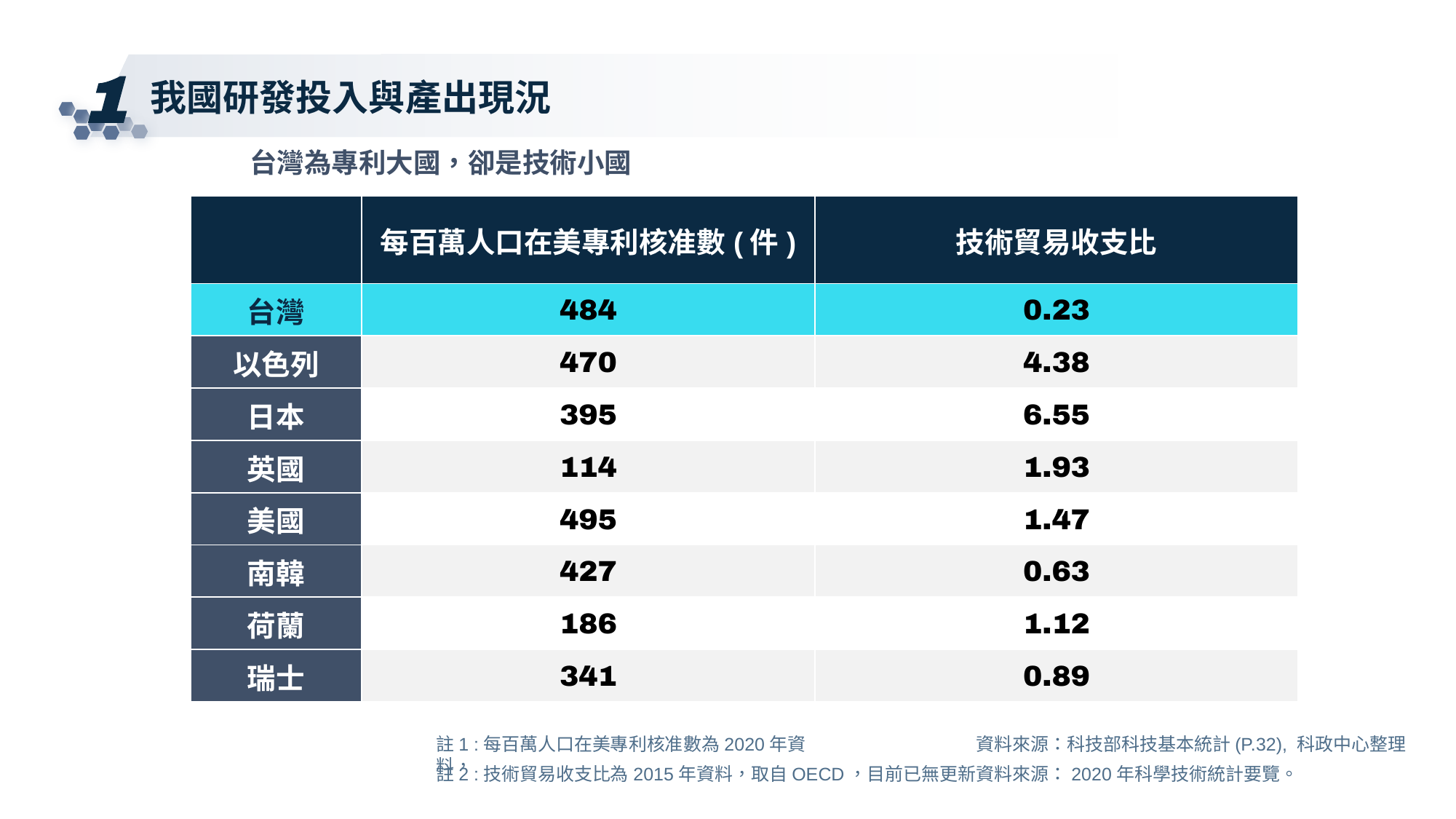

1

我國研發投入與產出現況
台灣為專利大國，卻是技術小國
|  | 每百萬人口在美專利核准數(件) | 技術貿易收支比 |
| --- | --- | --- |
| 台灣 | 484 | 0.23 |
| 以色列 | 470 | 4.38 |
| 日本 | 395 | 6.55 |
| 英國 | 114 | 1.93 |
| 美國 | 495 | 1.47 |
| 南韓 | 427 | 0.63 |
| 荷蘭 | 186 | 1.12 |
| 瑞士 | 341 | 0.89 |
註1 :每百萬人口在美專利核准數為2020年資料，
資料來源：科技部科技基本統計(P.32), 科政中心整理
註2 :技術貿易收支比為2015年資料，取自OECD，目前已無更新
資料來源：2020年科學技術統計要覽。